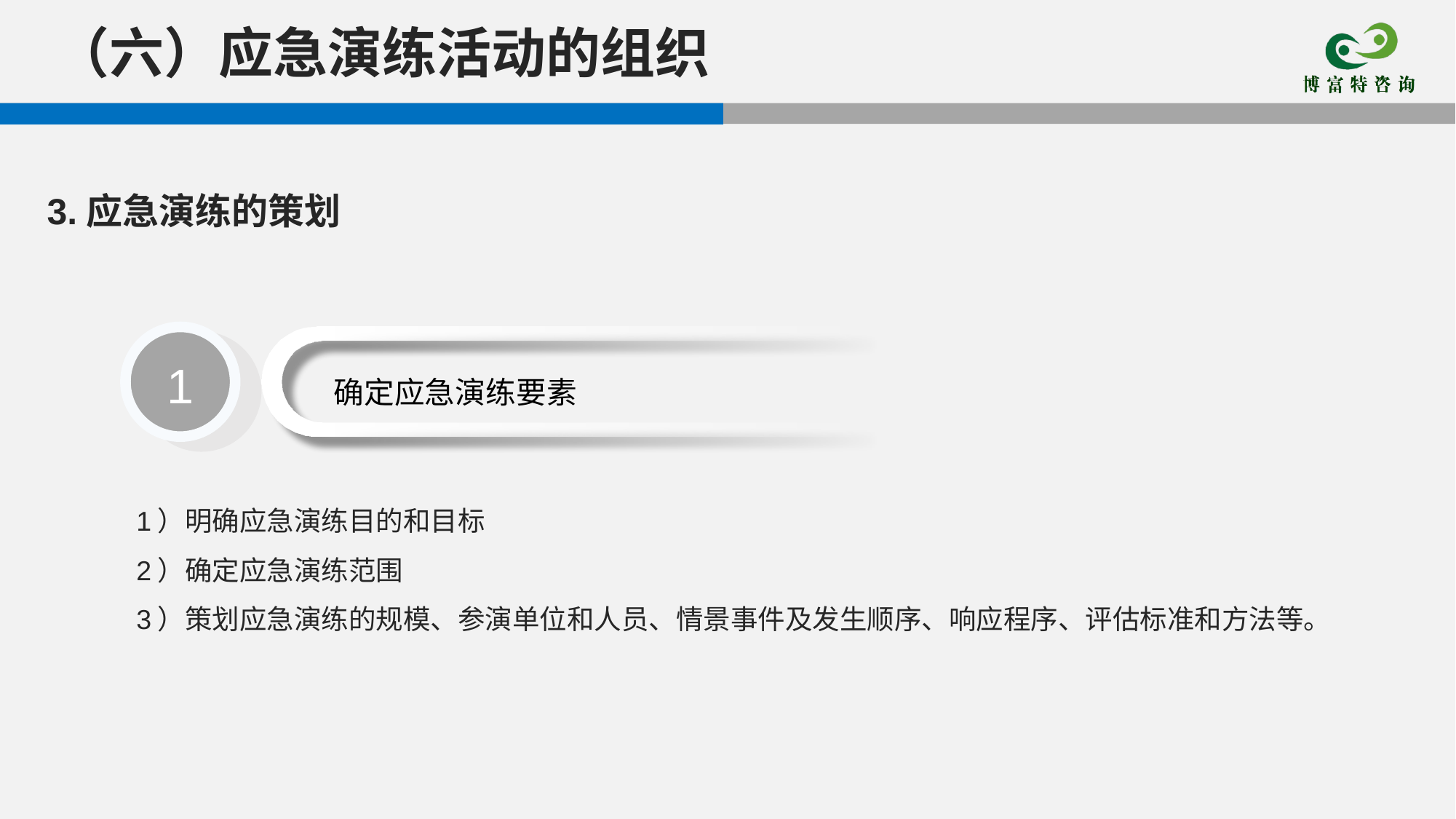

（六）应急演练活动的组织

3.应急演练的策划

1
确定应急演练要素
1）明确应急演练目的和目标
2）确定应急演练范围
3）策划应急演练的规模、参演单位和人员、情景事件及发生顺序、响应程序、评估标准和方法等。